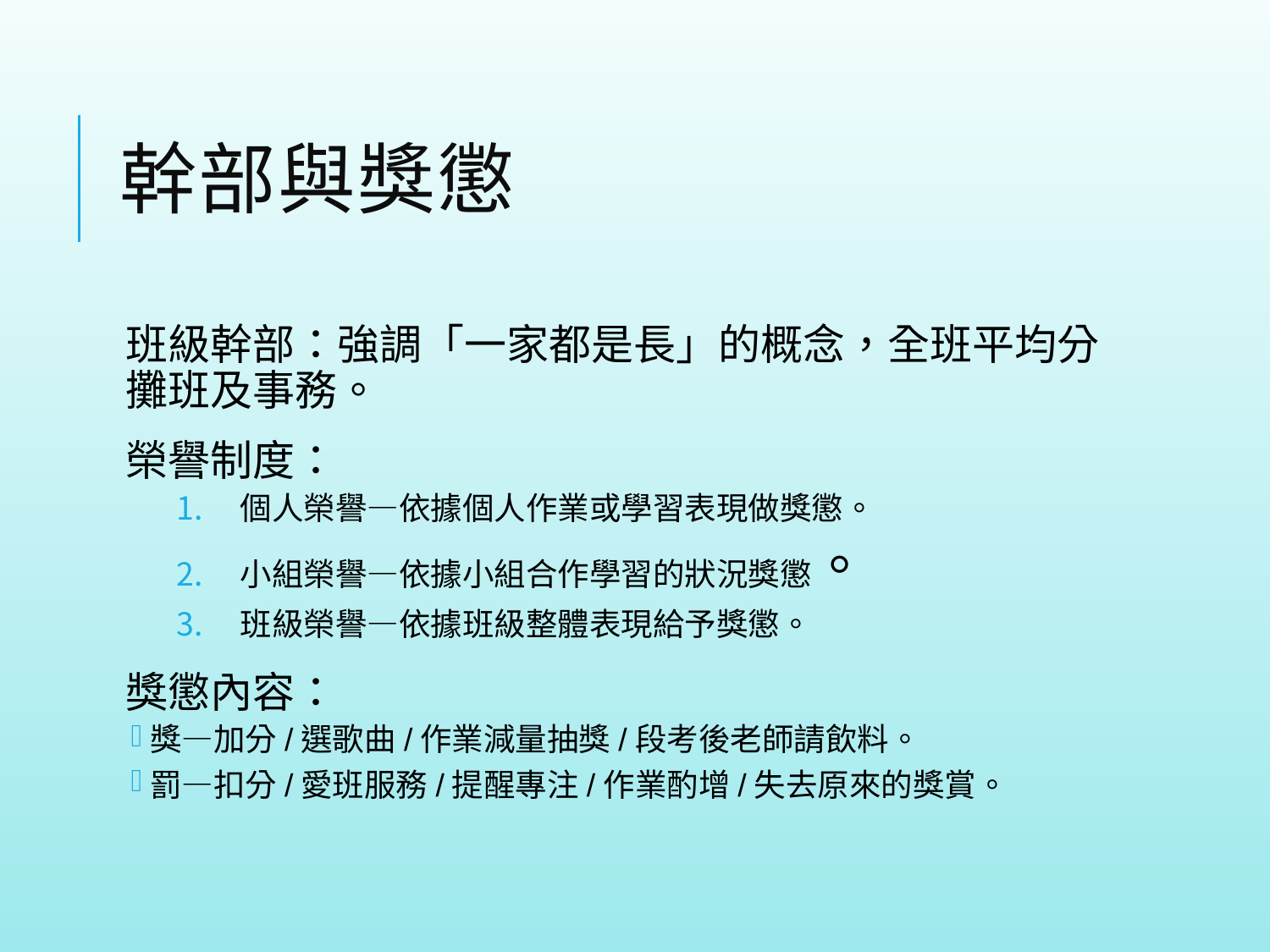

# 幹部與獎懲
班級幹部：強調「一家都是長」的概念，全班平均分攤班及事務。
榮譽制度：
個人榮譽—依據個人作業或學習表現做獎懲。
小組榮譽—依據小組合作學習的狀況獎懲。
班級榮譽—依據班級整體表現給予獎懲。
獎懲內容：
獎—加分/選歌曲/作業減量抽獎/段考後老師請飲料。
罰—扣分/愛班服務/提醒專注/作業酌增/失去原來的獎賞。